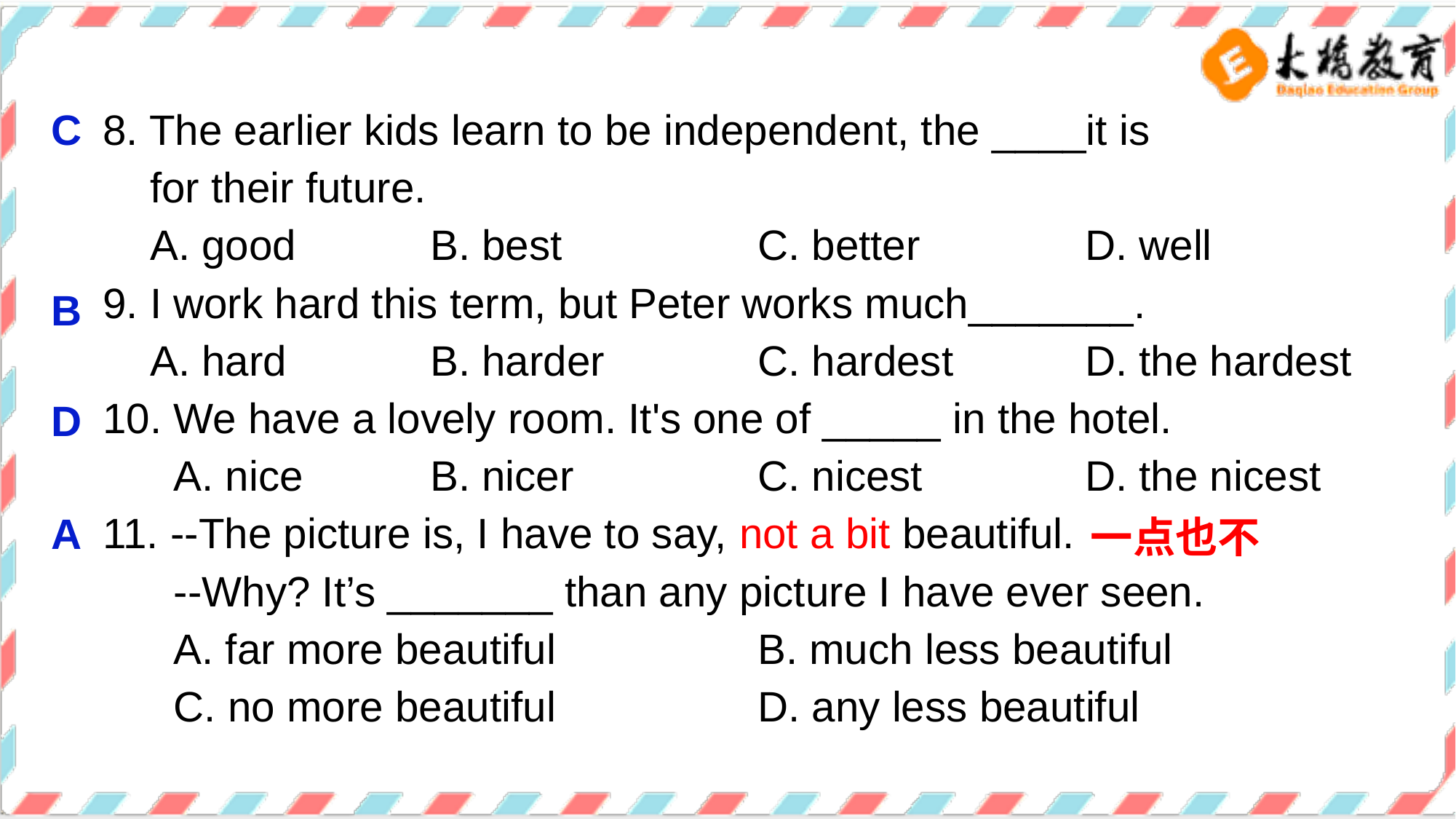

C
8. The earlier kids learn to be independent, the ____it is
    for their future.
    A. good		B. best	    	C. better		D. well
9. I work hard this term, but Peter works much_______.
    A. hard     	B. harder		C. hardest         	D. the hardest
10. We have a lovely room. It's one of _____ in the hotel.
      A. nice     	B. nicer        	C. nicest           	D. the nicest
11. --The picture is, I have to say, not a bit beautiful.
      --Why? It’s _______ than any picture I have ever seen.
      A. far more beautiful    		B. much less beautiful
      C. no more beautiful     		D. any less beautiful
B
D
A
一点也不